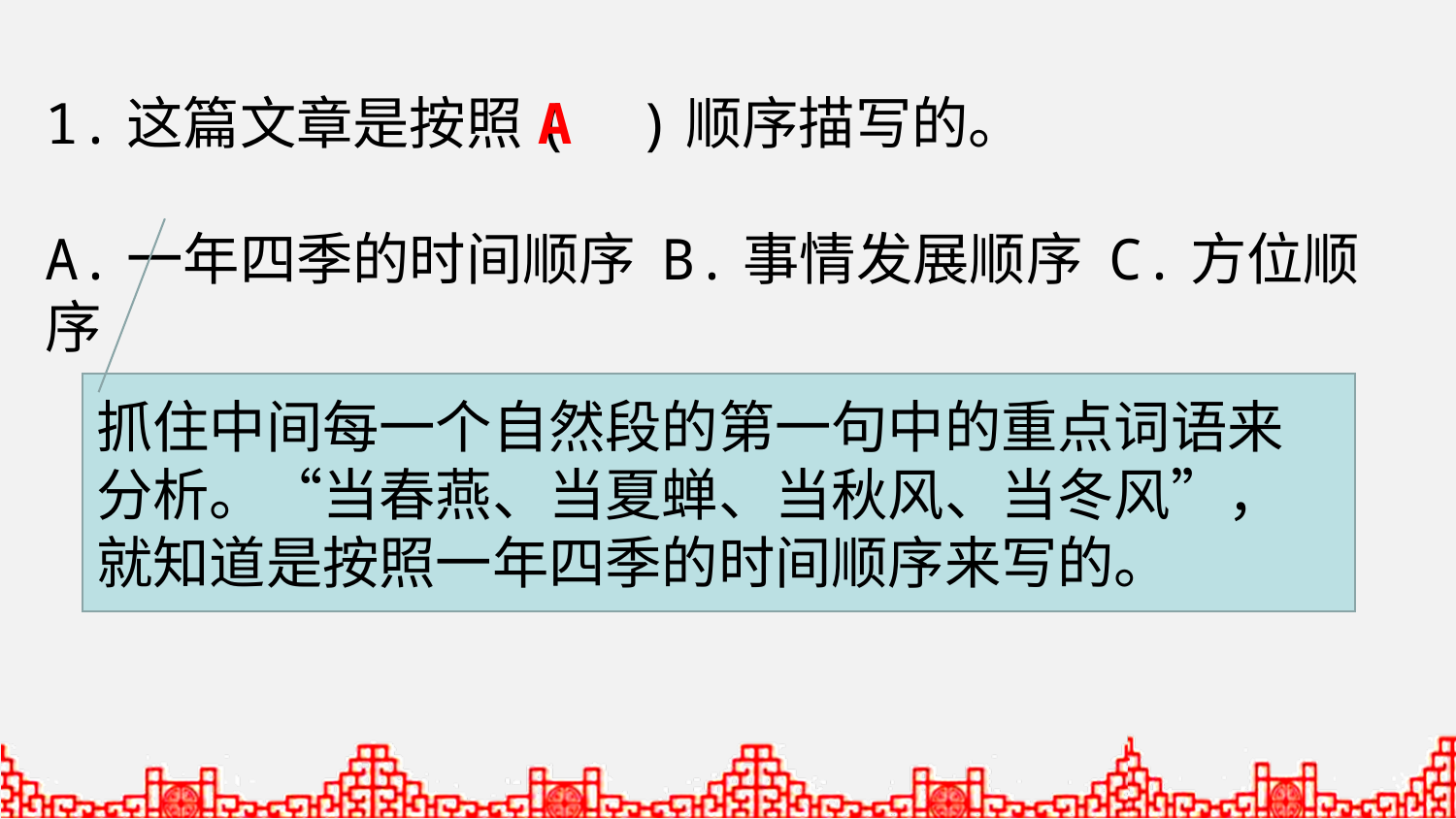

1.这篇文章是按照(  )顺序描写的。

A.一年四季的时间顺序 B.事情发展顺序 C.方位顺序
A
抓住中间每一个自然段的第一句中的重点词语来分析。“当春燕、当夏蝉、当秋风、当冬风”，就知道是按照一年四季的时间顺序来写的。